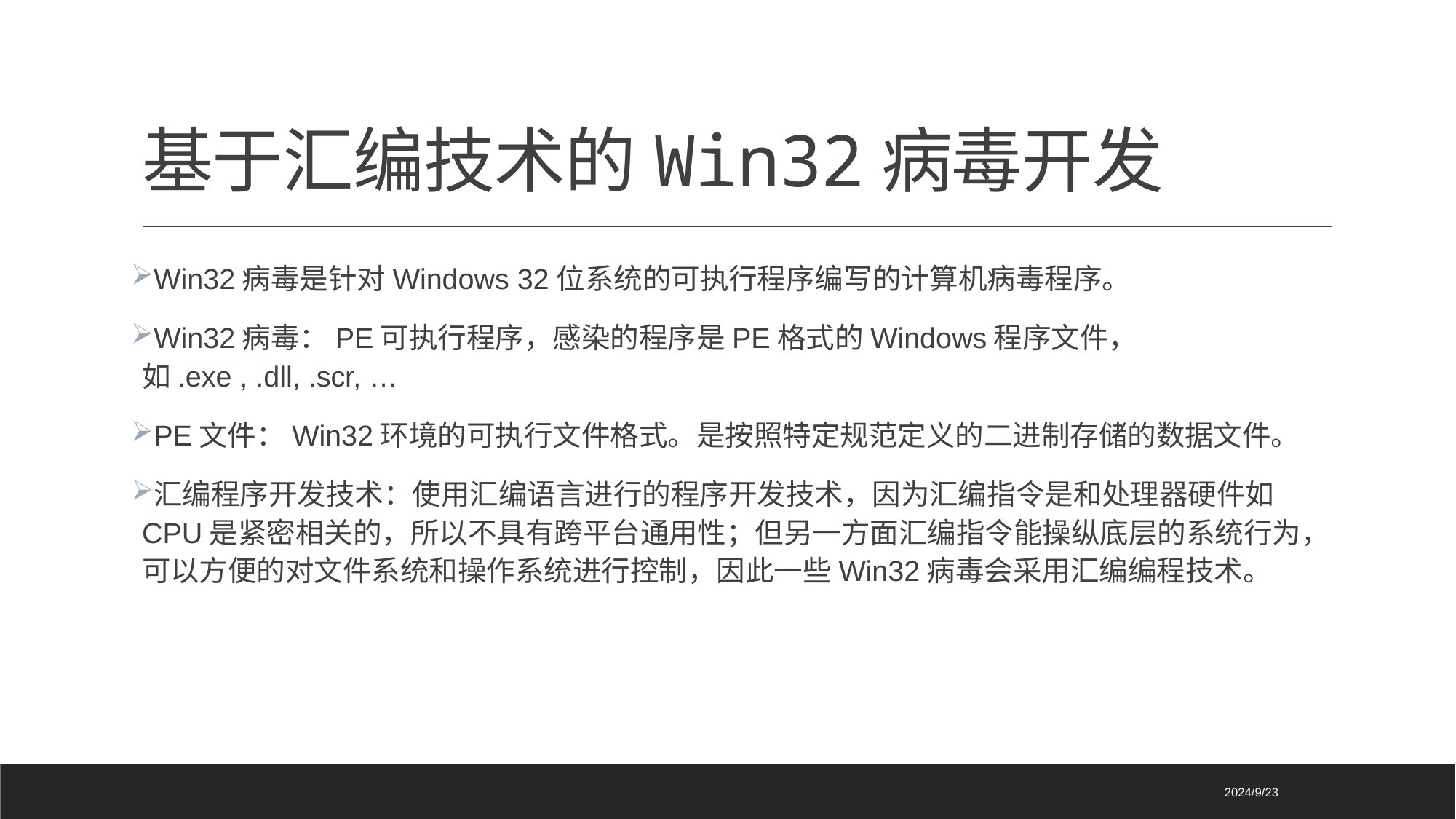

# 基于汇编技术的Win32病毒开发
Win32病毒是针对Windows 32位系统的可执行程序编写的计算机病毒程序。
Win32病毒：PE可执行程序，感染的程序是PE格式的Windows程序文件，如.exe , .dll, .scr, …
PE文件：Win32环境的可执行文件格式。是按照特定规范定义的二进制存储的数据文件。
汇编程序开发技术：使用汇编语言进行的程序开发技术，因为汇编指令是和处理器硬件如CPU是紧密相关的，所以不具有跨平台通用性；但另一方面汇编指令能操纵底层的系统行为，可以方便的对文件系统和操作系统进行控制，因此一些Win32病毒会采用汇编编程技术。

2024/9/23